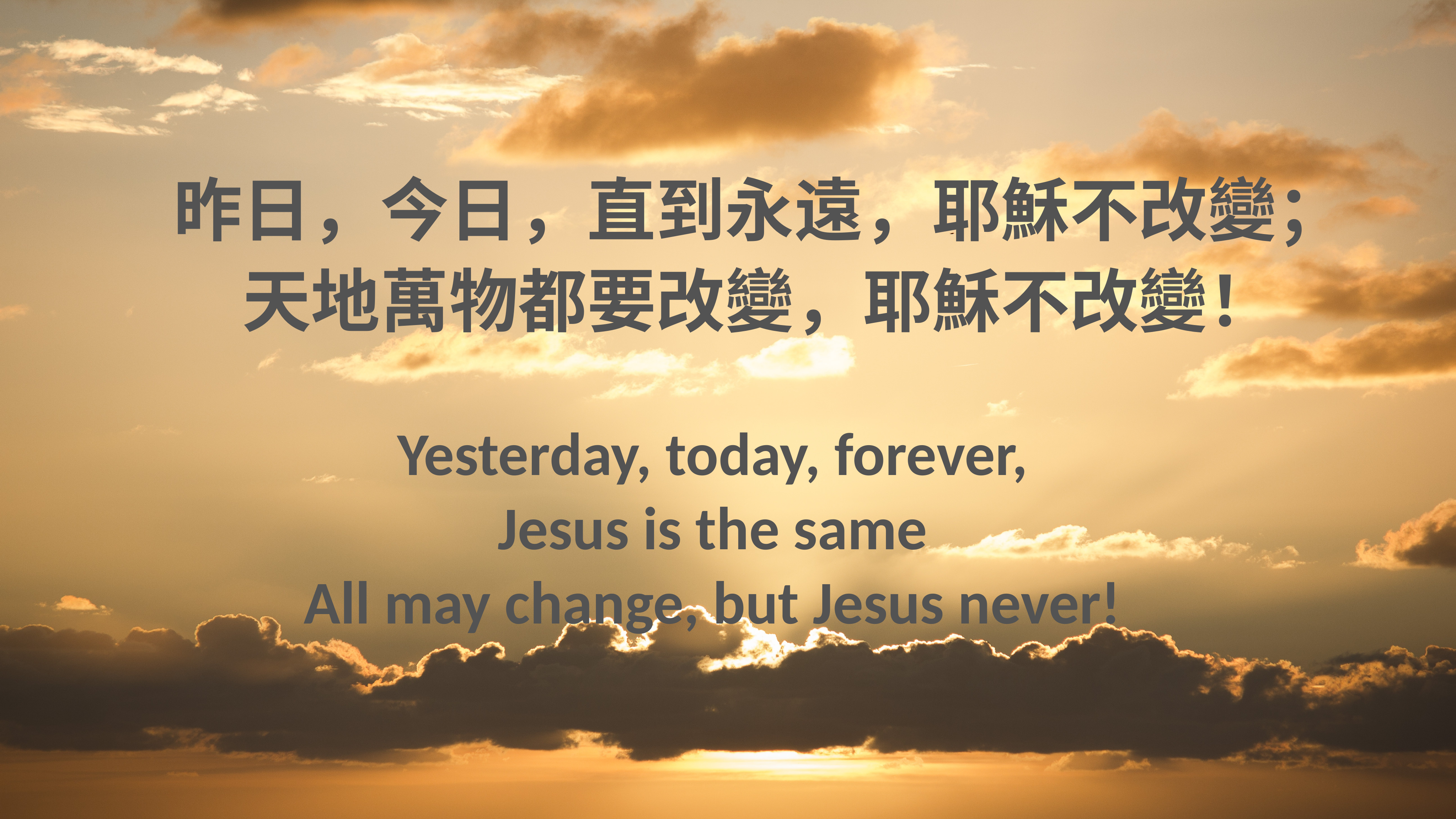

昨日，今日，直到永遠，耶穌不改變；
天地萬物都要改變，耶穌不改變！
Yesterday, today, forever,
Jesus is the same
All may change, but Jesus never!
6